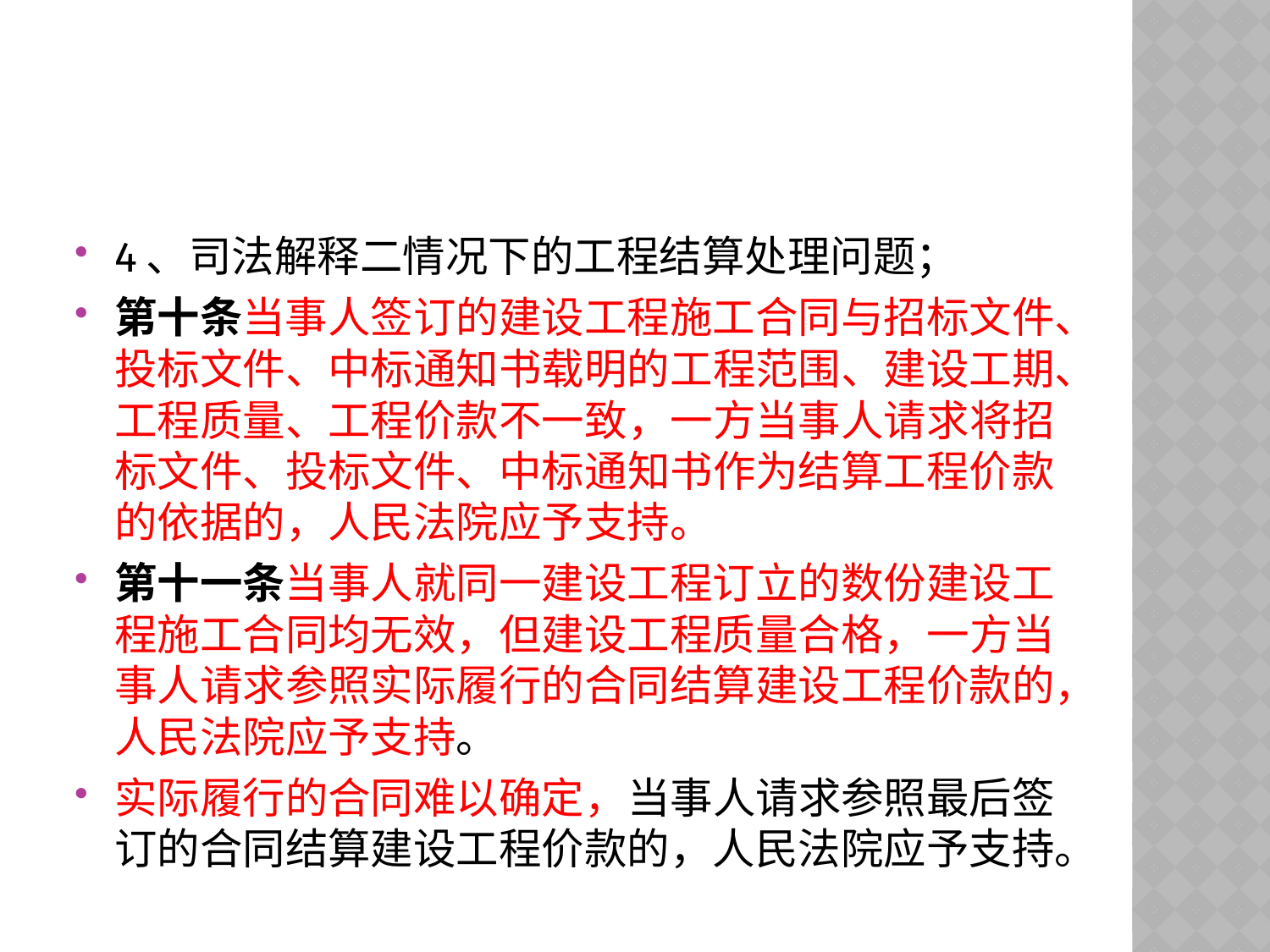

#
4、司法解释二情况下的工程结算处理问题；
第十条当事人签订的建设工程施工合同与招标文件、投标文件、中标通知书载明的工程范围、建设工期、工程质量、工程价款不一致，一方当事人请求将招标文件、投标文件、中标通知书作为结算工程价款的依据的，人民法院应予支持。
第十一条当事人就同一建设工程订立的数份建设工程施工合同均无效，但建设工程质量合格，一方当事人请求参照实际履行的合同结算建设工程价款的，人民法院应予支持。
实际履行的合同难以确定，当事人请求参照最后签订的合同结算建设工程价款的，人民法院应予支持。